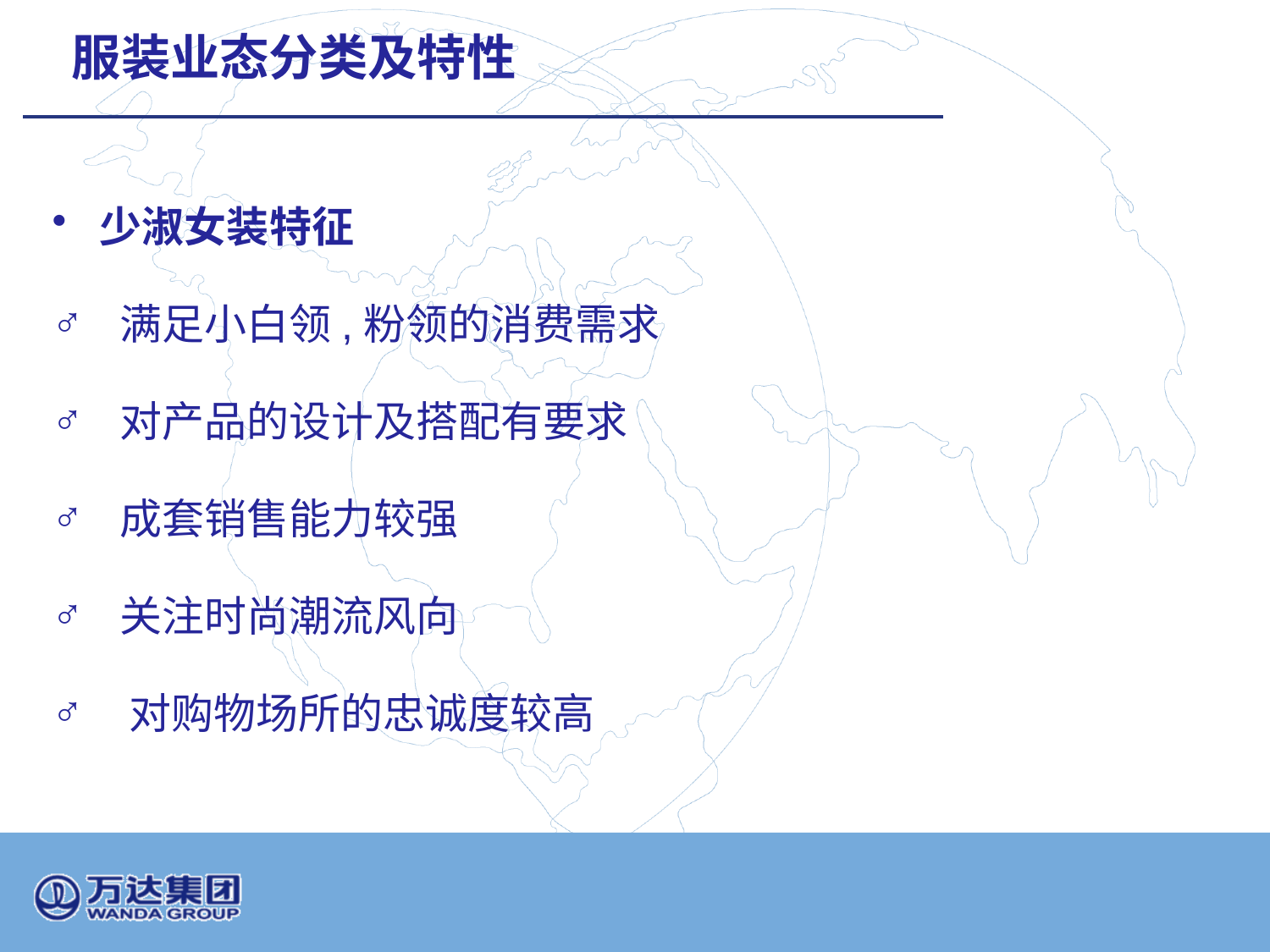

# 服装业态分类及特性
少淑女装特征
 满足小白领,粉领的消费需求
 对产品的设计及搭配有要求
 成套销售能力较强
 关注时尚潮流风向
  对购物场所的忠诚度较高